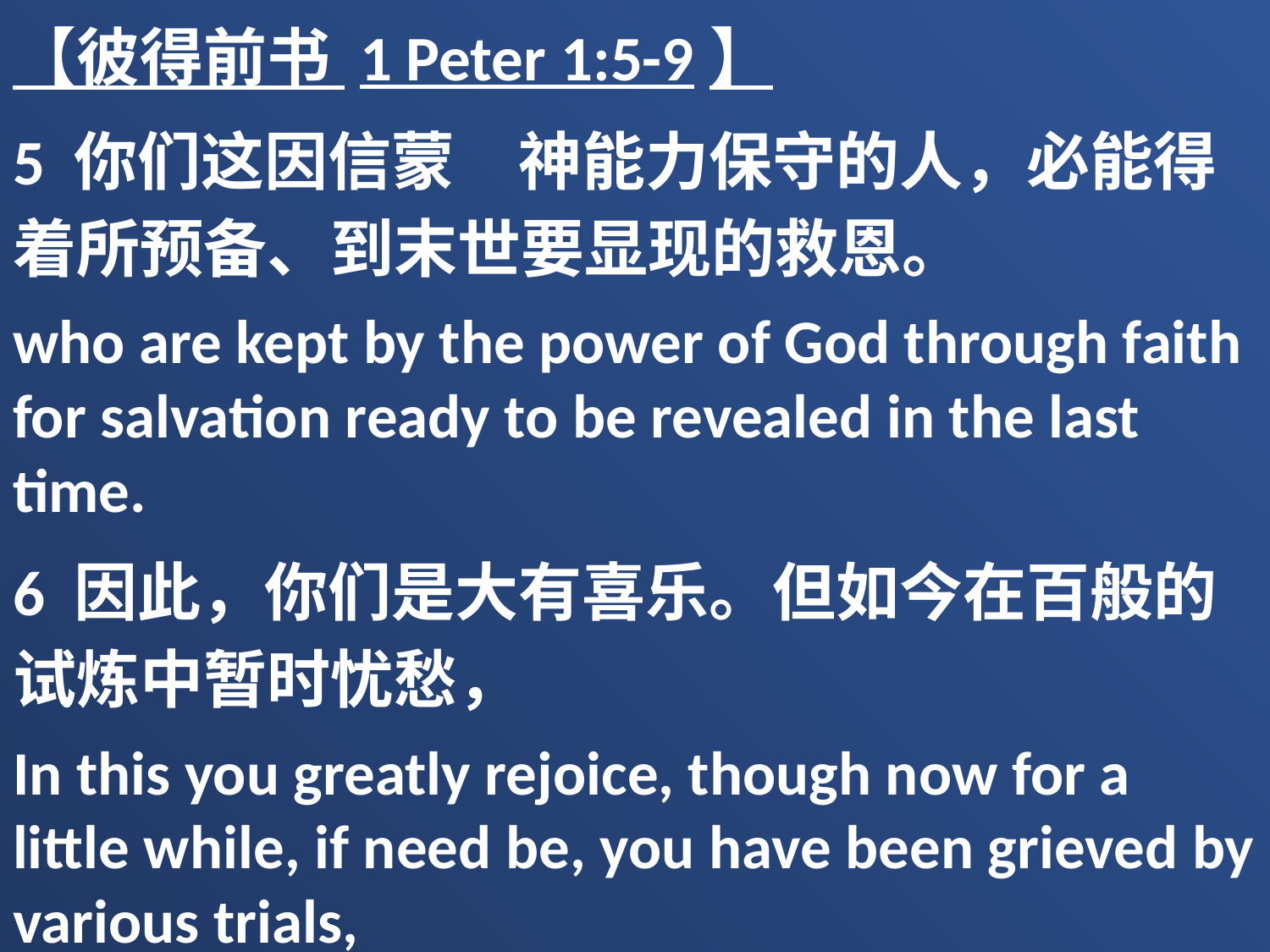

【彼得前书 1 Peter 1:5-9】
5 你们这因信蒙　神能力保守的人，必能得着所预备、到末世要显现的救恩。
who are kept by the power of God through faith for salvation ready to be revealed in the last time.
6 因此，你们是大有喜乐。但如今在百般的试炼中暂时忧愁，
In this you greatly rejoice, though now for a little while, if need be, you have been grieved by various trials,